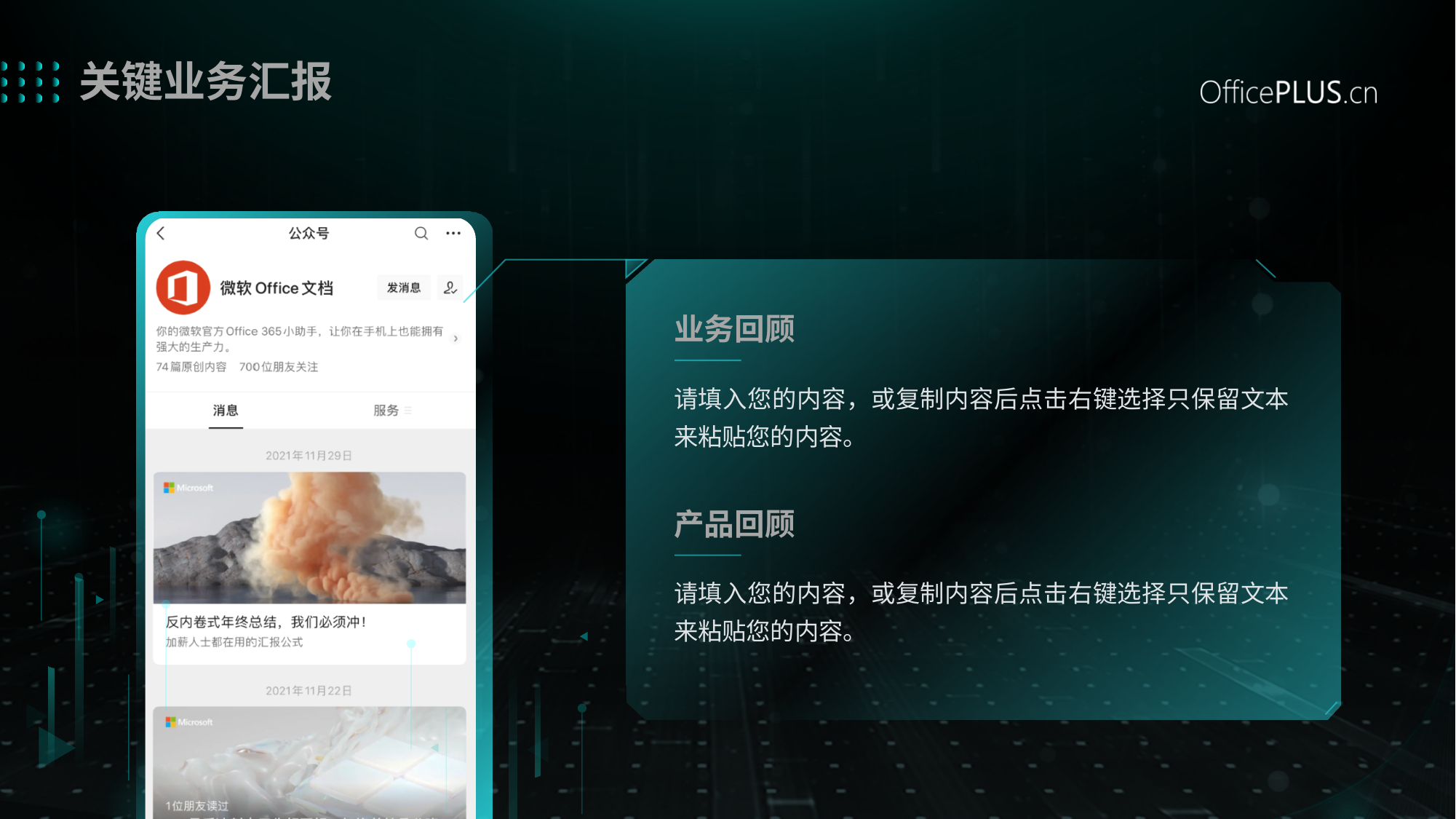

# 关键业务汇报

业务回顾
请填入您的内容，或复制内容后点击右键选择只保留文本来粘贴您的内容。

产品回顾

请填入您的内容，或复制内容后点击右键选择只保留文本来粘贴您的内容。